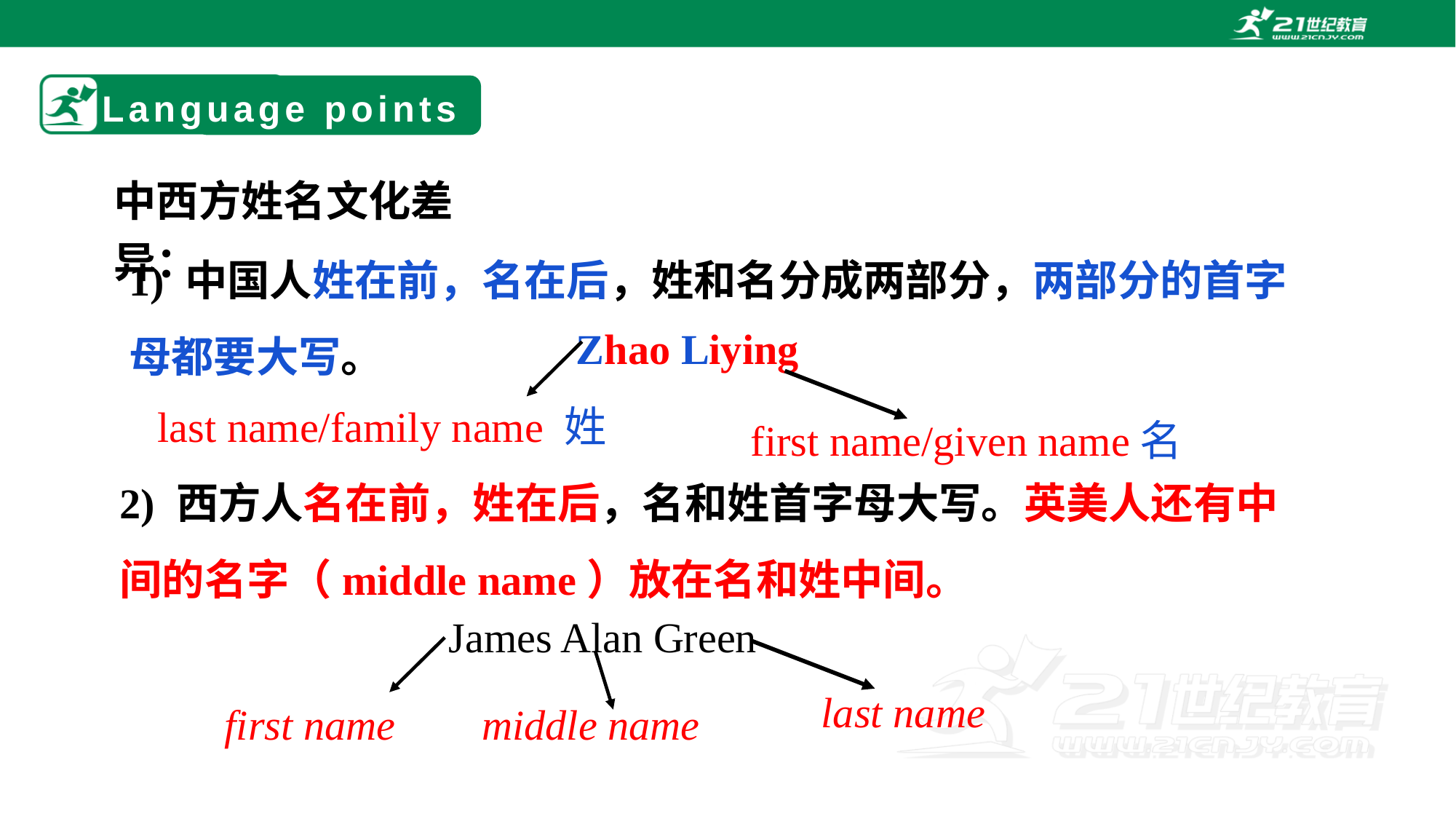

# Language points
中西方姓名文化差异：
1) 中国人姓在前，名在后，姓和名分成两部分，两部分的首字母都要大写。

Zhao Liying

last name/family name 姓
first name/given name名
2) 西方人名在前，姓在后，名和姓首字母大写。英美人还有中间的名字（middle name）放在名和姓中间。
James Alan Green

last name
first name
middle name